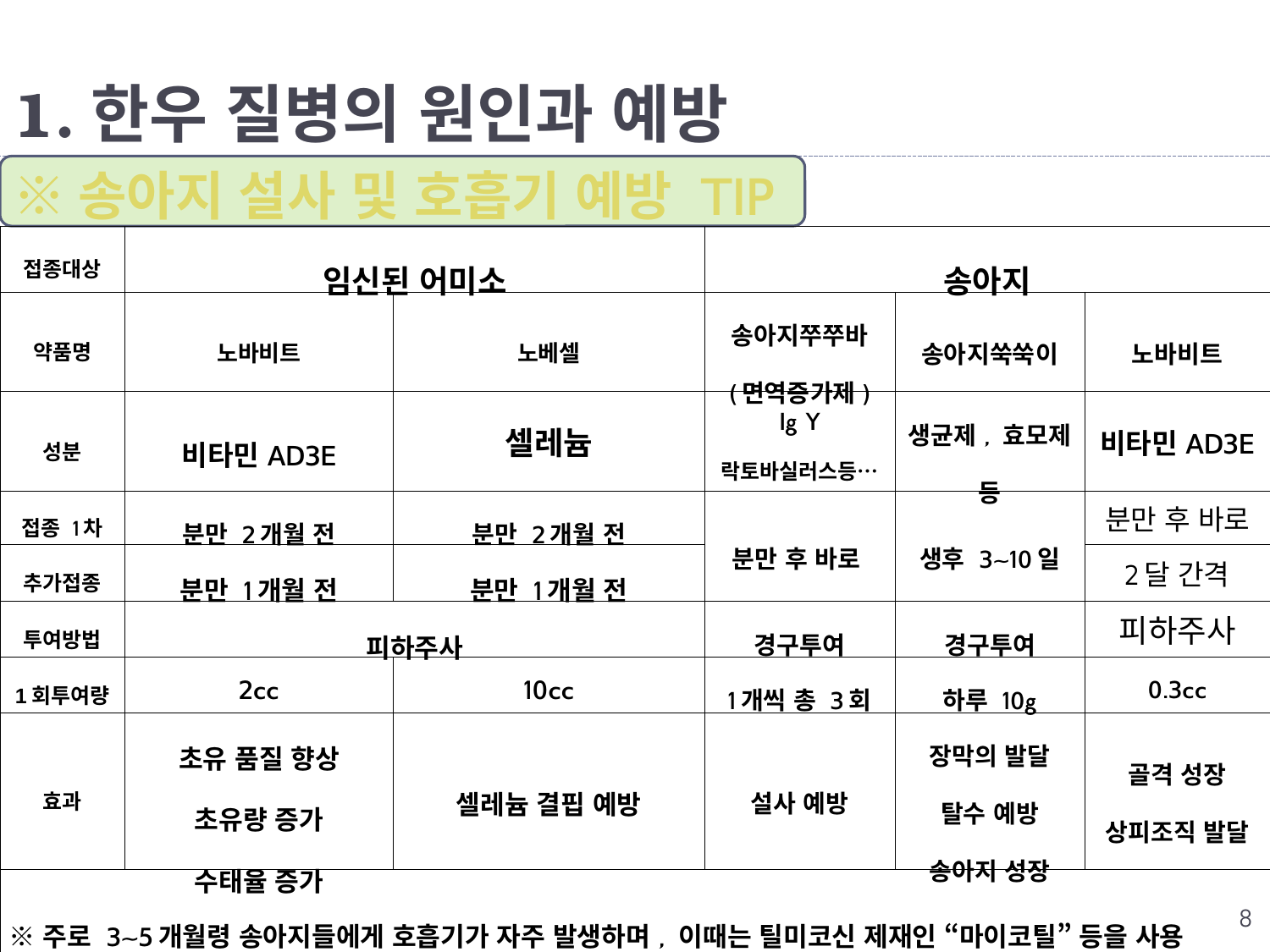

# 1.한우 질병의 원인과 예방
※송아지 설사 및 호흡기 예방 TIP

| 접종대상 | 임신된 어미소 |  | 송아지 |  |  |
| --- | --- | --- | --- | --- | --- |
| 약품명 | 노바비트 | 노베셀 | 송아지쭈쭈바 (면역증가제) | 송아지쑥쑥이 | 노바비트 |
| 성분 | 비타민AD3E | 셀레늄 | Ig Y 락토바실러스등… | 생균제, 효모제 등 | 비타민AD3E |
| 접종 1차 | 분만 2개월 전 | 분만 2개월 전 | 분만 후 바로 | 생후 3~10일 | 분만 후 바로 |
| 추가접종 | 분만 1개월 전 | 분만 1개월 전 |  |  | 2달 간격 |
| 투여방법 | 피하주사 |  | 경구투여 | 경구투여 | 피하주사 |
| 1회투여량 | 2cc | 10cc | 1개씩 총 3회 | 하루 10g | 0.3cc |
| 효과 | 초유 품질 향상 초유량 증가 수태율 증가 | 셀레늄 결핍 예방 | 설사 예방 | 장막의 발달 탈수 예방 송아지 성장 | 골격 성장 상피조직 발달 |
| ※주로 3~5개월령 송아지들에게 호흡기가 자주 발생하며, 이때는 틸미코신 제재인 “마이코틸” 등을 사용 |  |  |  |  |  |
8